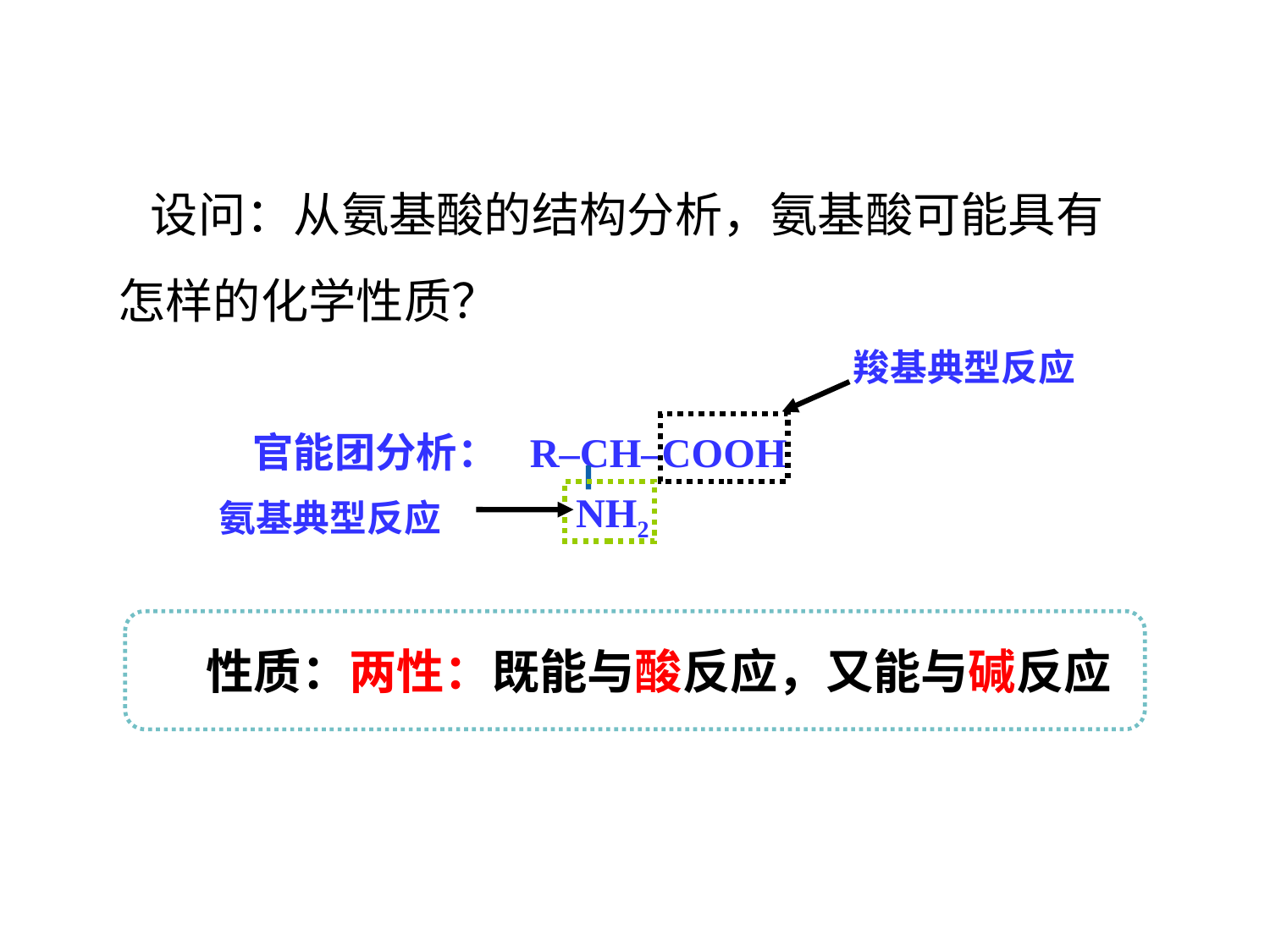

设问：从氨基酸的结构分析，氨基酸可能具有怎样的化学性质？
羧基典型反应

官能团分析：
R–CH–COOH

NH2

氨基典型反应

性质性质：两性：既能与酸反应，又能与碱反应